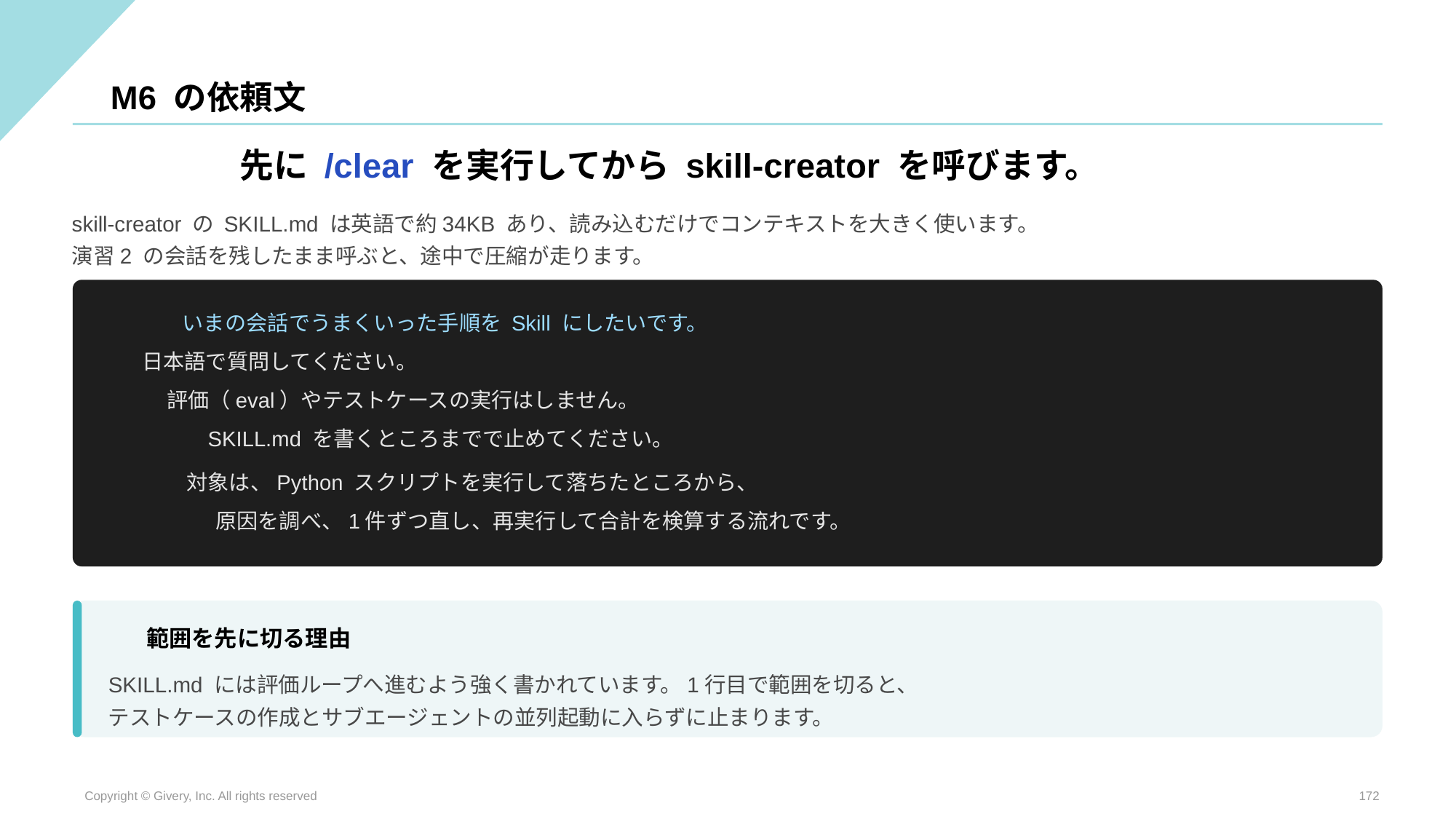

M6 の依頼文

先に /clear を実行してから skill-creator を呼びます。
skill-creator の SKILL.md は英語で約34KB あり、読み込むだけでコンテキストを大きく使います。
演習2 の会話を残したまま呼ぶと、途中で圧縮が走ります。

いまの会話でうまくいった手順を Skill にしたいです。
日本語で質問してください。
評価（eval）やテストケースの実行はしません。
SKILL.md を書くところまでで止めてください。
対象は、Python スクリプトを実行して落ちたところから、
原因を調べ、1件ずつ直し、再実行して合計を検算する流れです。

範囲を先に切る理由
SKILL.md には評価ループへ進むよう強く書かれています。1行目で範囲を切ると、
テストケースの作成とサブエージェントの並列起動に入らずに止まります。
Copyright © Givery, Inc. All rights reserved
172